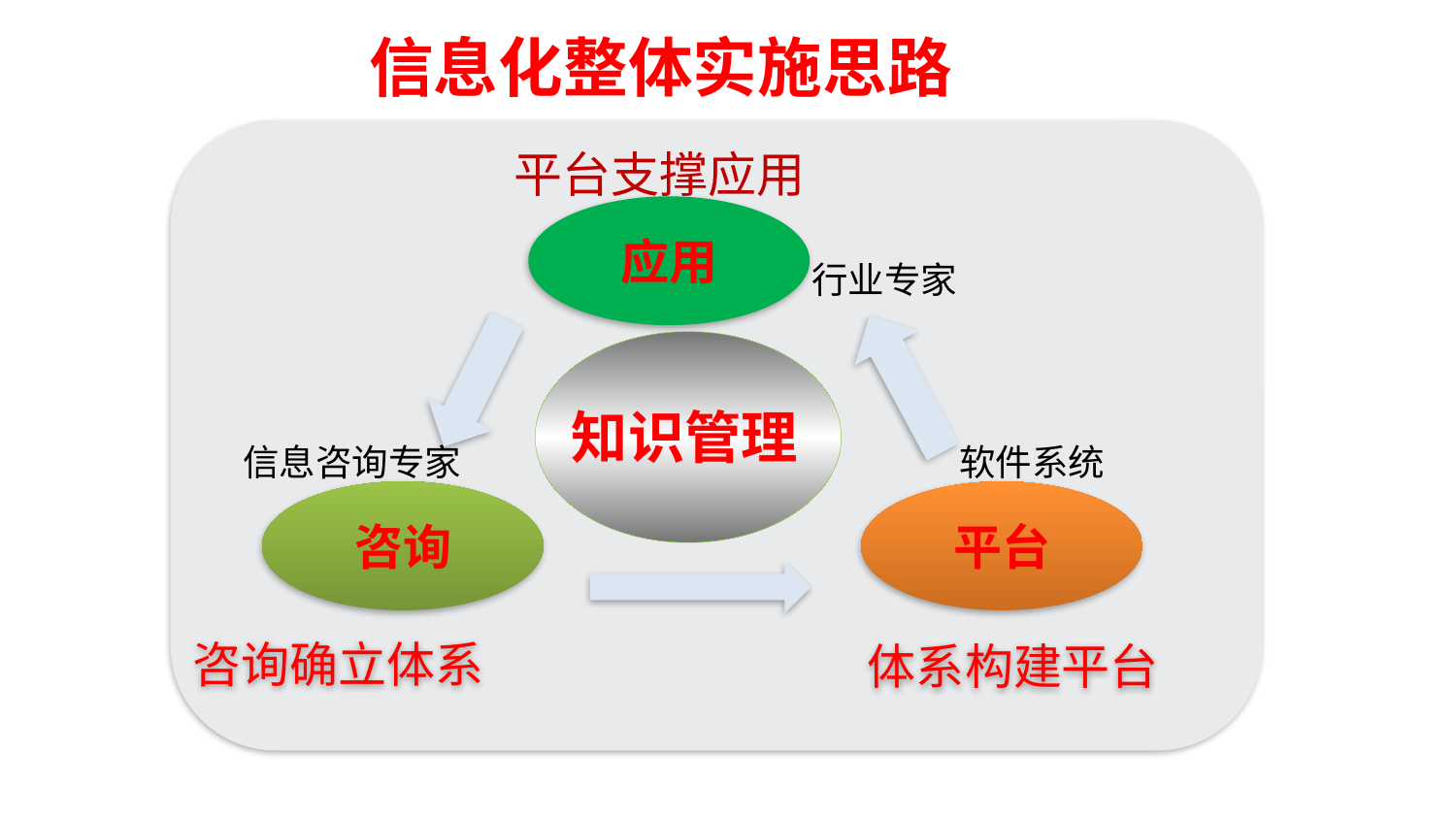

信息化整体实施思路

平台支撑应用
应用
行业专家

知识管理

信息咨询专家
软件系统
咨询
平台

咨询确立体系
体系构建平台